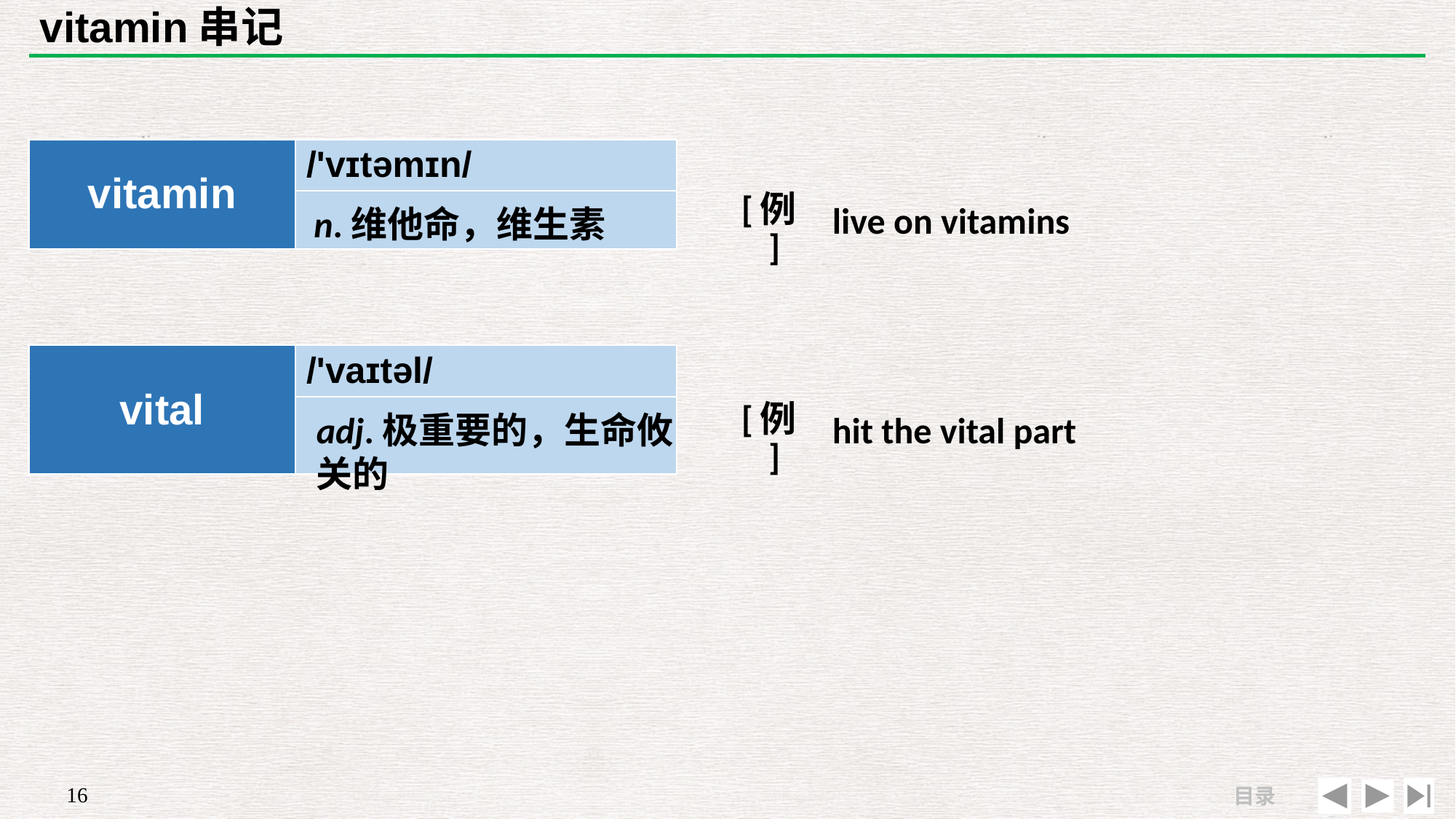

# vitamin串记

|  |  |
| --- | --- |
| [例] | live on vitamins |
| vitamin | /'vɪtəmɪn/ |
| --- | --- |
|  |  |
n.维他命，维生素
|  |  |
| --- | --- |
| [例] | hit the vital part |
| vital | /'vaɪtəl/ |
| --- | --- |
|  |  |
adj.极重要的，生命攸关的